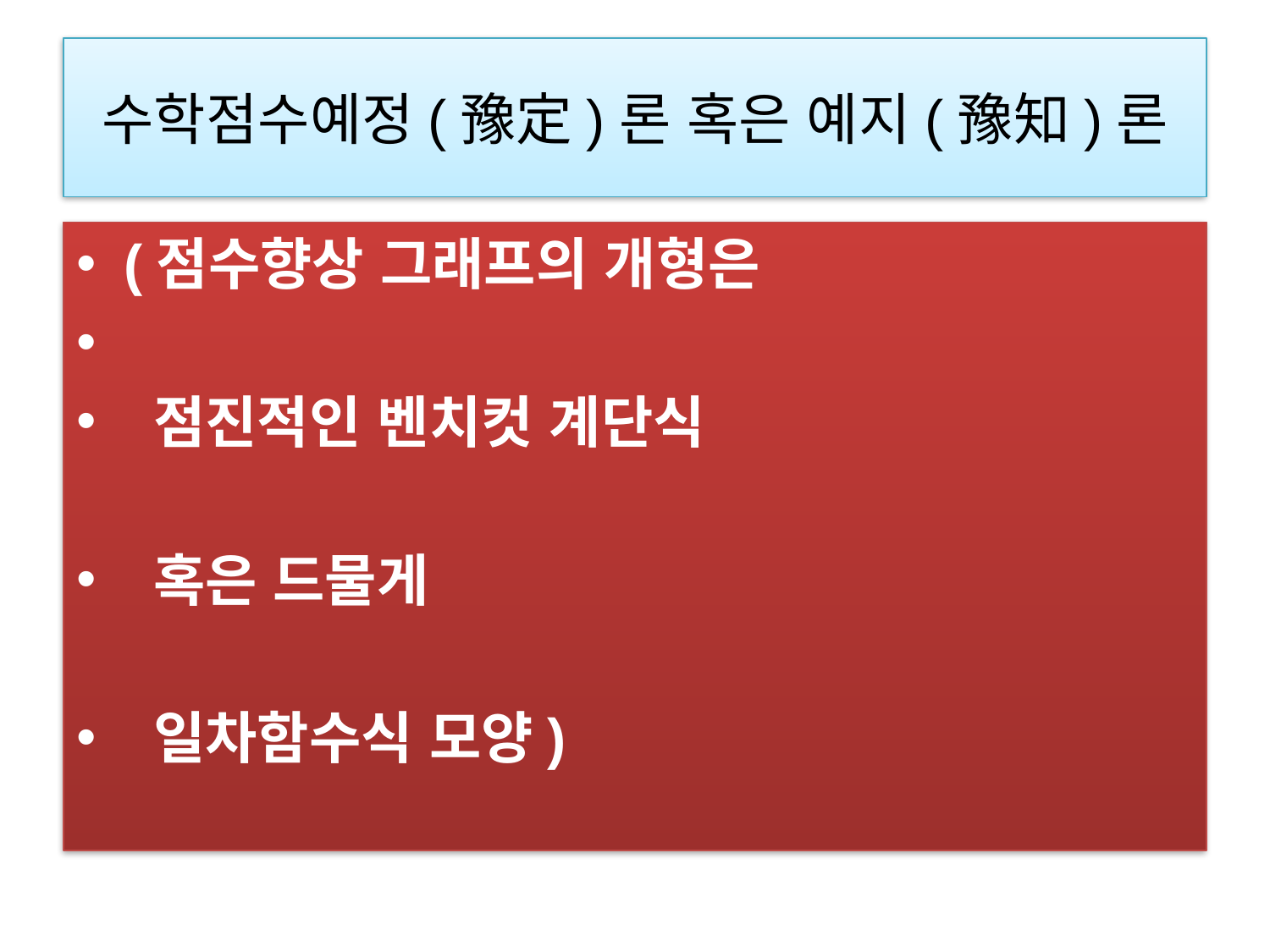

# 수학점수예정(豫定)론 혹은 예지(豫知)론
(점수향상 그래프의 개형은

 점진적인 벤치컷 계단식

 혹은 드물게

 일차함수식 모양)